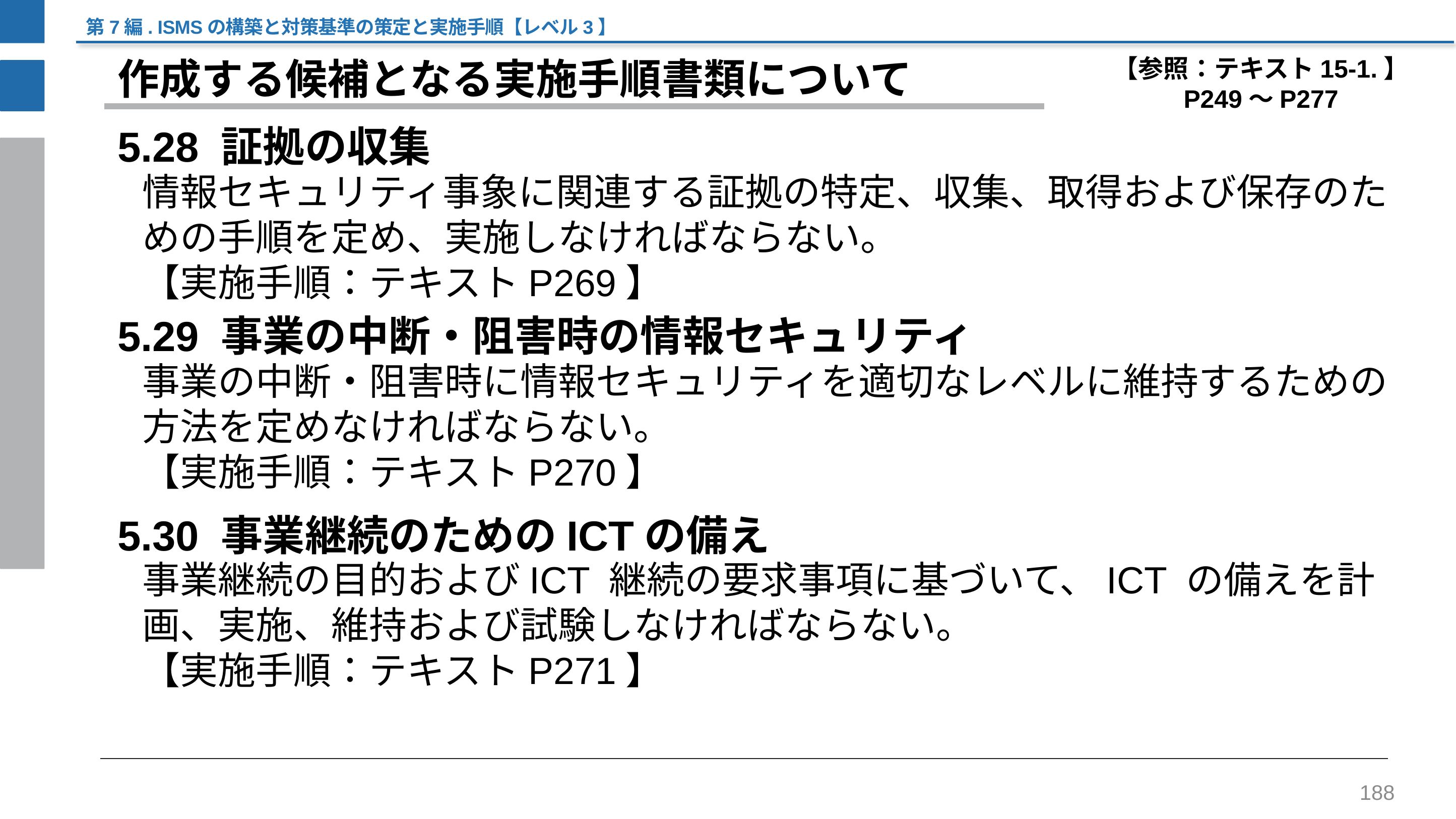

第7編. ISMSの構築と対策基準の策定と実施手順【レベル3】
【参照：テキスト15-1.】
P249～P277
作成する候補となる実施手順書類について
5.28 証拠の収集
情報セキュリティ事象に関連する証拠の特定、収集、取得および保存のための手順を定め、実施しなければならない。
【実施手順：テキストP269】
5.29 事業の中断・阻害時の情報セキュリティ
事業の中断・阻害時に情報セキュリティを適切なレベルに維持するための方法を定めなければならない。
【実施手順：テキストP270】
5.30 事業継続のためのICTの備え
事業継続の目的およびICT 継続の要求事項に基づいて、ICT の備えを計画、実施、維持および試験しなければならない。
【実施手順：テキストP271】
188